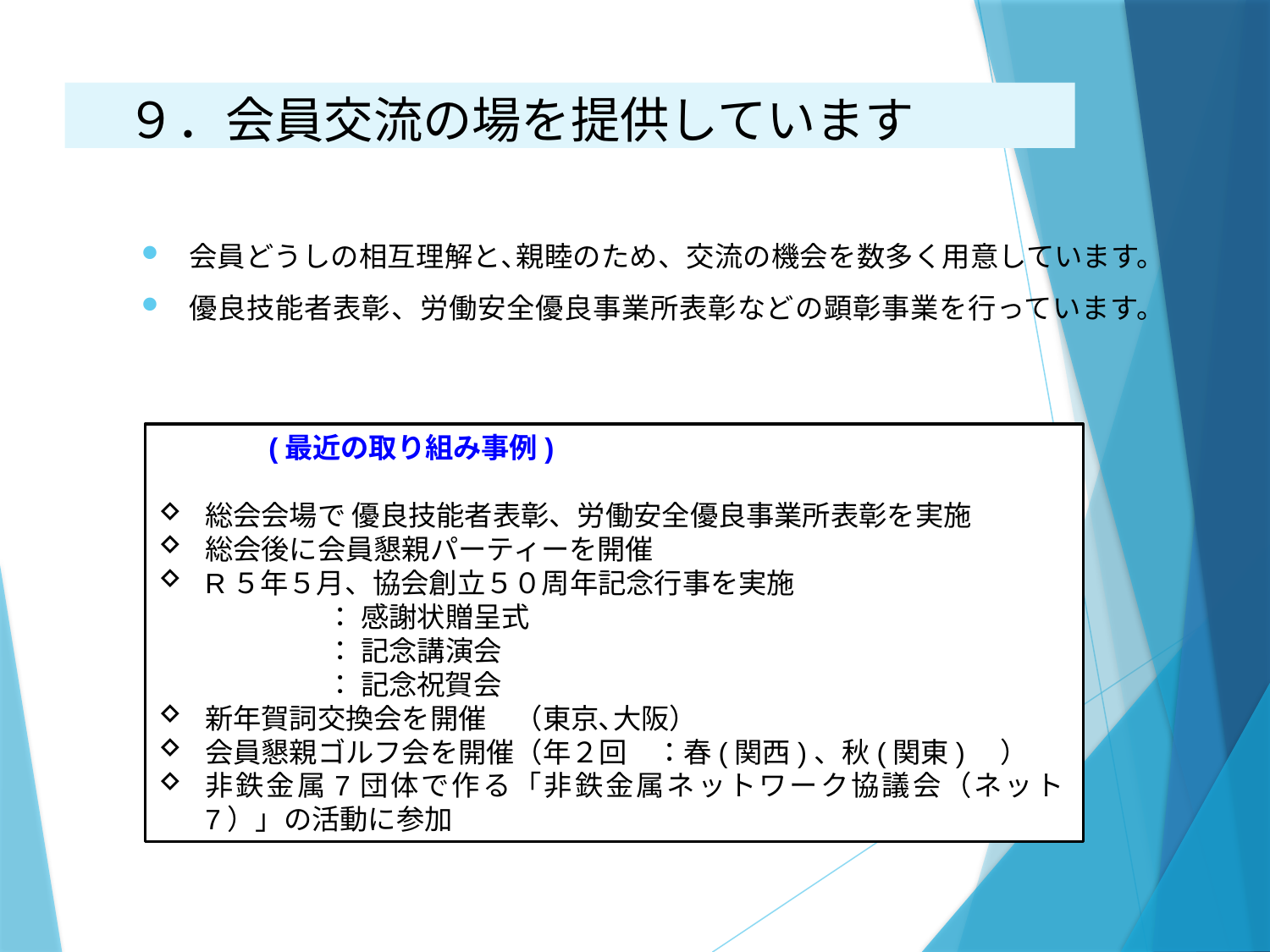

# ９．会員交流の場を提供しています
会員どうしの相互理解と､親睦のため、交流の機会を数多く用意しています。
優良技能者表彰、労働安全優良事業所表彰などの顕彰事業を行っています。
(最近の取り組み事例)

総会会場で 優良技能者表彰、労働安全優良事業所表彰を実施
総会後に会員懇親パーティーを開催
R５年５月、協会創立５０周年記念行事を実施
　　　　　　： 感謝状贈呈式
　　　　　　： 記念講演会
　　　　　　： 記念祝賀会
新年賀詞交換会を開催　（東京､大阪）
会員懇親ゴルフ会を開催（年２回　：春(関西)、秋(関東)　）
非鉄金属7団体で作る「非鉄金属ネットワーク協議会（ネット7）」の活動に参加